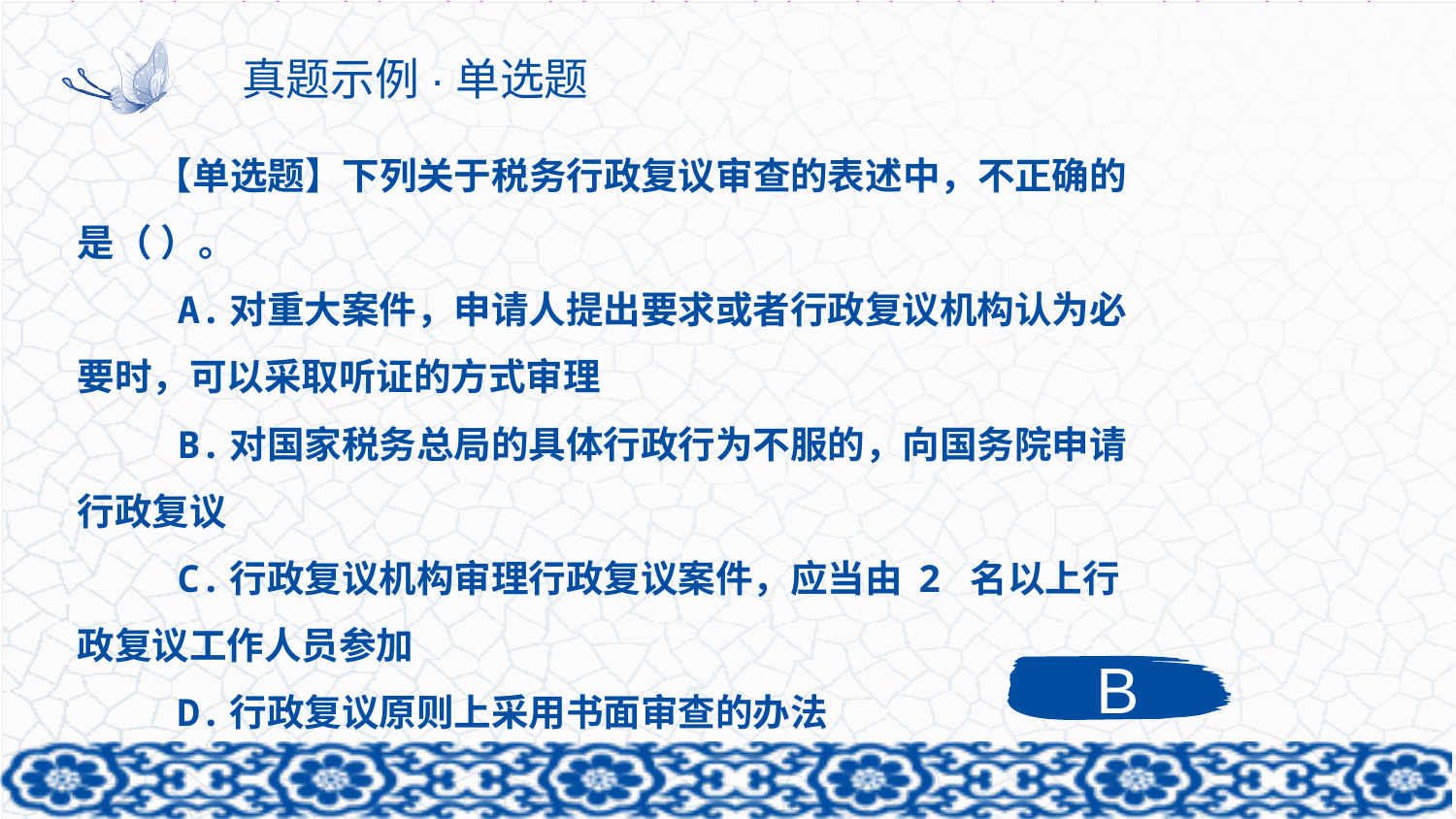

# 真题示例·单选题
【单选题】下列关于税务行政复议审查的表述中，不正确的是（ ）。
 A.对重大案件，申请人提出要求或者行政复议机构认为必要时，可以采取听证的方式审理
 B.对国家税务总局的具体行政行为不服的，向国务院申请行政复议
 C.行政复议机构审理行政复议案件，应当由 2 名以上行政复议工作人员参加
 D.行政复议原则上采用书面审查的办法

B